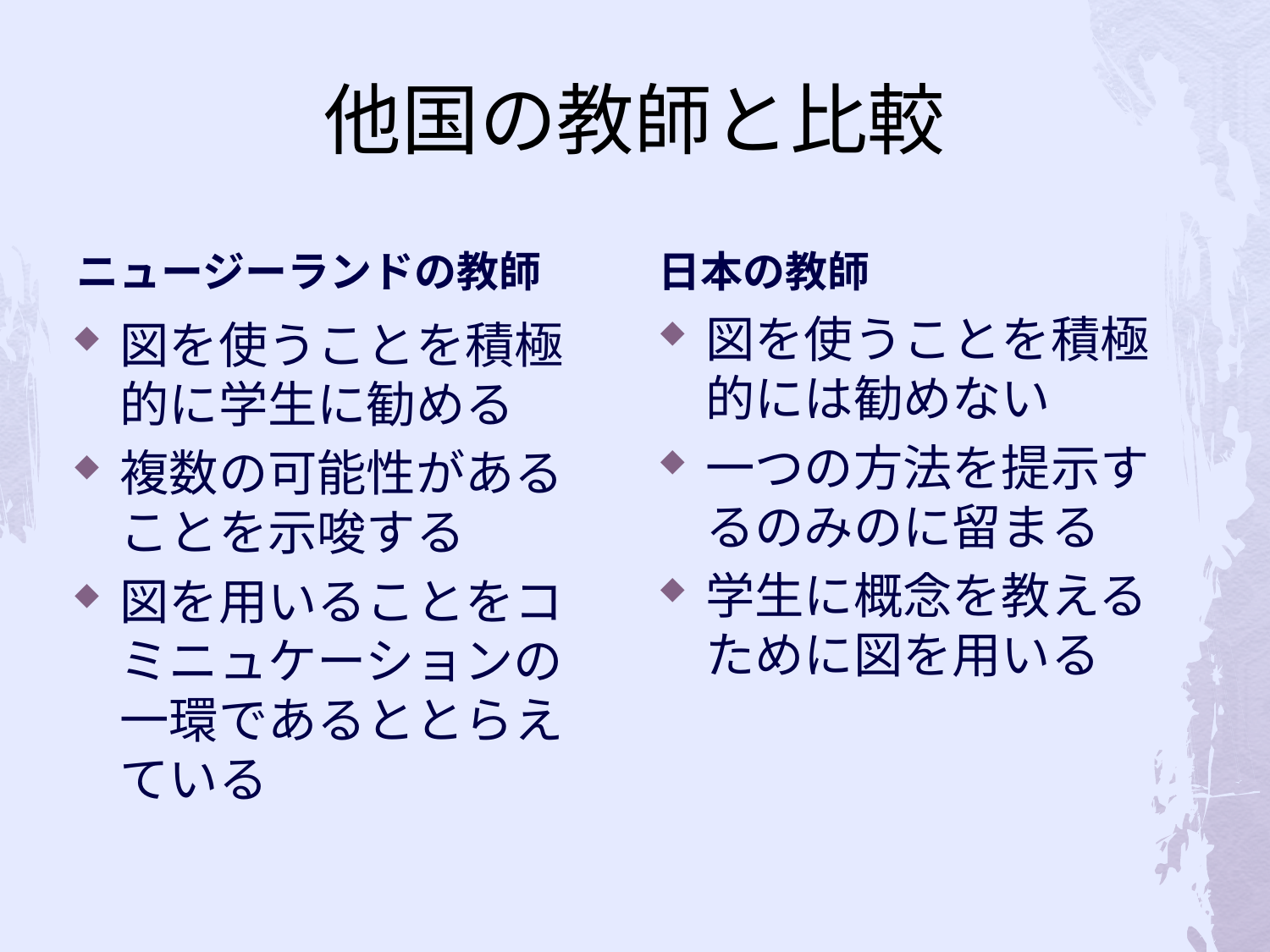

# 他国の教師と比較
ニュージーランドの教師
日本の教師
図を使うことを積極的には勧めない
一つの方法を提示するのみのに留まる
学生に概念を教えるために図を用いる
図を使うことを積極的に学生に勧める
複数の可能性があることを示唆する
図を用いることをコミニュケーションの一環であるととらえている